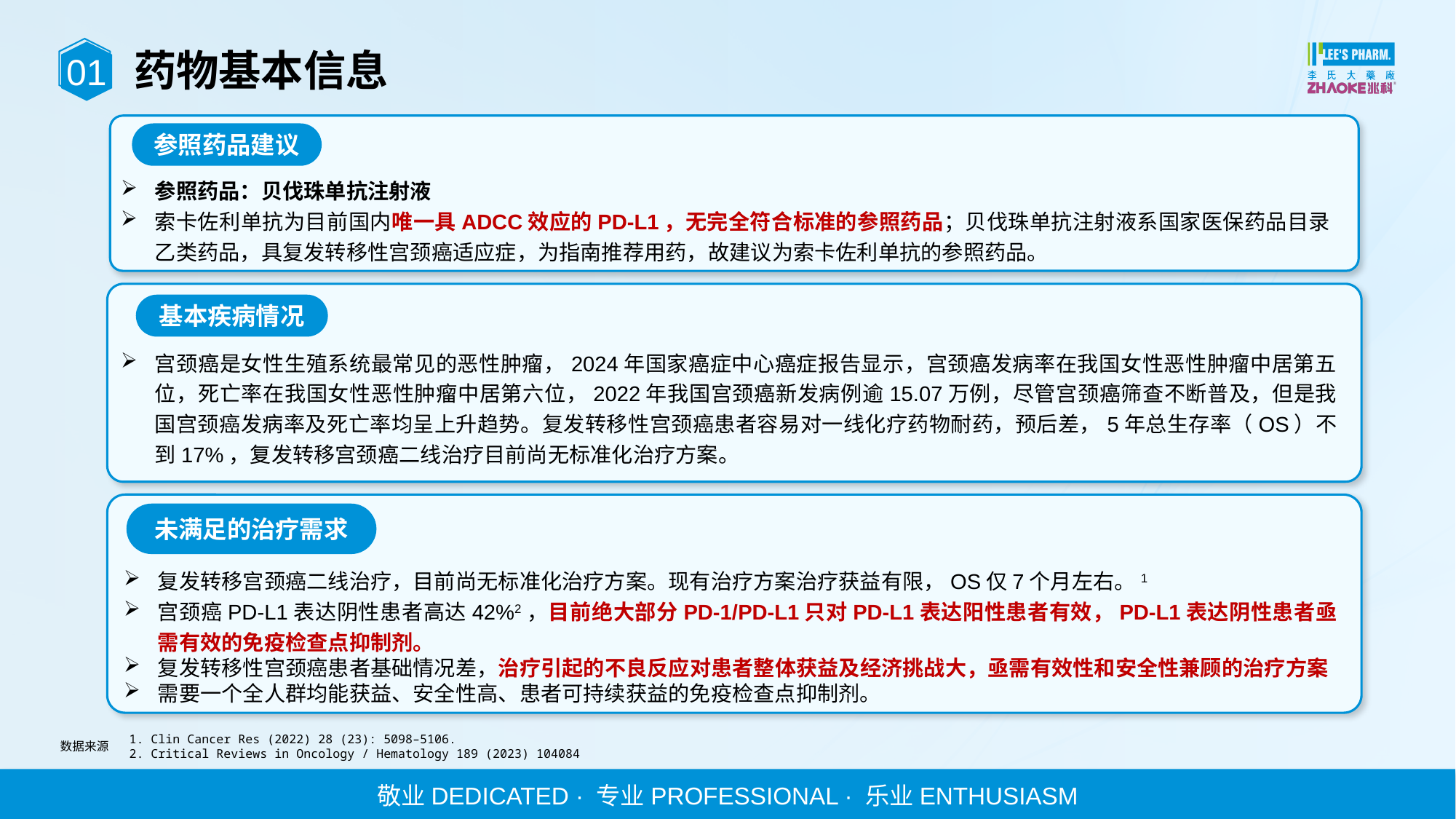

01
药物基本信息

参照药品建议
参照药品：贝伐珠单抗注射液
索卡佐利单抗为目前国内唯⼀具ADCC效应的PD-L1，无完全符合标准的参照药品；贝伐珠单抗注射液系国家医保药品目录乙类药品，具复发转移性宫颈癌适应症，为指南推荐用药，故建议为索卡佐利单抗的参照药品。

基本疾病情况
宫颈癌是女性生殖系统最常见的恶性肿瘤，2024年国家癌症中心癌症报告显示，宫颈癌发病率在我国女性恶性肿瘤中居第五位，死亡率在我国女性恶性肿瘤中居第六位，2022年我国宫颈癌新发病例逾15.07万例，尽管宫颈癌筛查不断普及，但是我国宫颈癌发病率及死亡率均呈上升趋势。复发转移性宫颈癌患者容易对一线化疗药物耐药，预后差，5年总生存率（OS）不到17%，复发转移宫颈癌二线治疗目前尚无标准化治疗方案。

未满足的治疗需求
复发转移宫颈癌二线治疗，目前尚无标准化治疗方案。现有治疗方案治疗获益有限，OS仅7个月左右。1
宫颈癌PD-L1表达阴性患者高达42%2，目前绝大部分PD-1/PD-L1只对PD-L1表达阳性患者有效，PD-L1表达阴性患者亟需有效的免疫检查点抑制剂。
复发转移性宫颈癌患者基础情况差，治疗引起的不良反应对患者整体获益及经济挑战大，亟需有效性和安全性兼顾的治疗方案
需要一个全人群均能获益、安全性高、患者可持续获益的免疫检查点抑制剂。
1. Clin Cancer Res (2022) 28 (23): 5098–5106.
2. Critical Reviews in Oncology / Hematology 189 (2023) 104084
数据来源